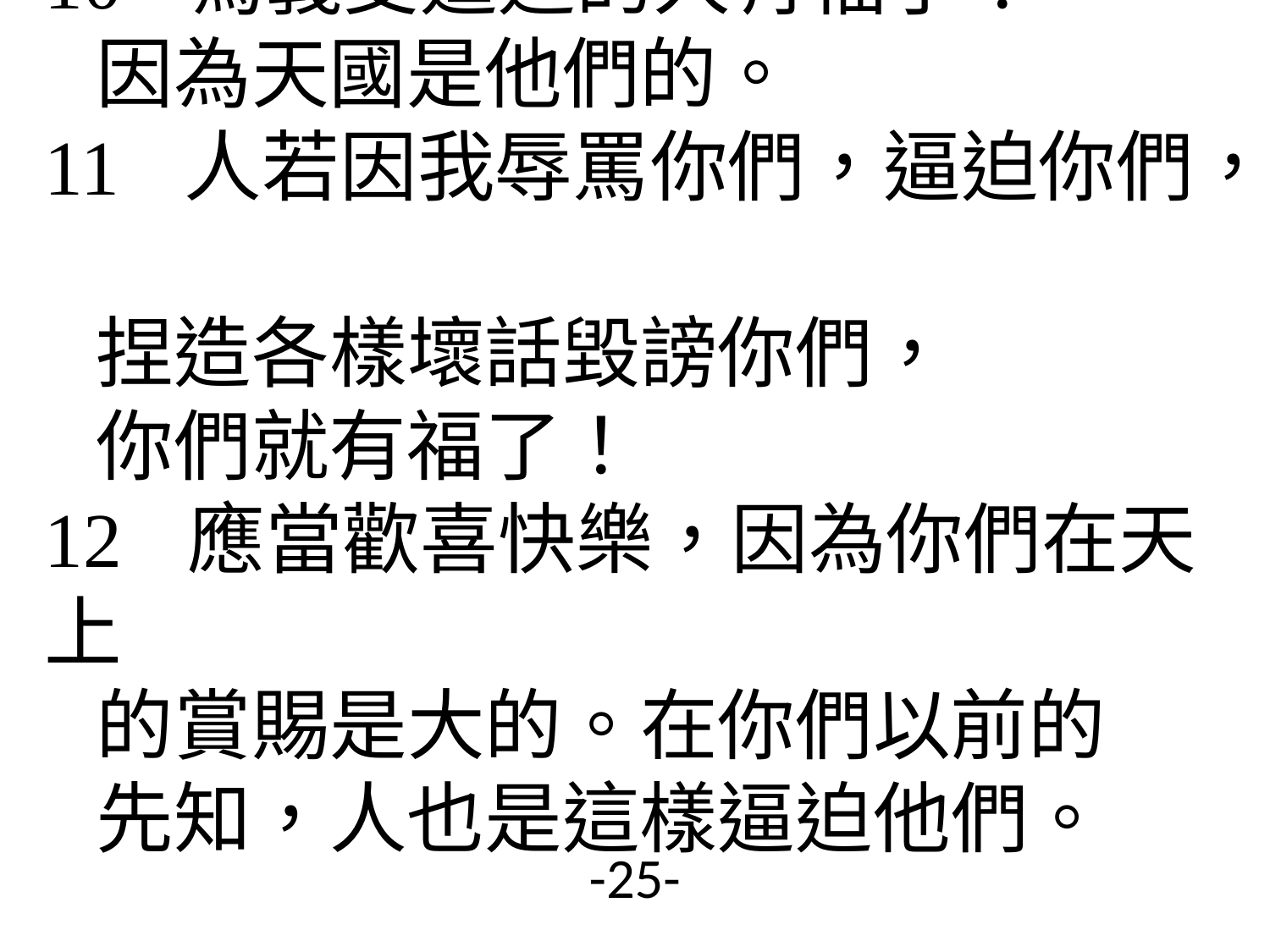

# 10 為義受逼迫的人有福了！ 因為天國是他們的。 11 人若因我辱罵你們，逼迫你們， 捏造各樣壞話毀謗你們， 你們就有福了！ 12 應當歡喜快樂，因為你們在天上 的賞賜是大的。在你們以前的 先知，人也是這樣逼迫他們。
-25-